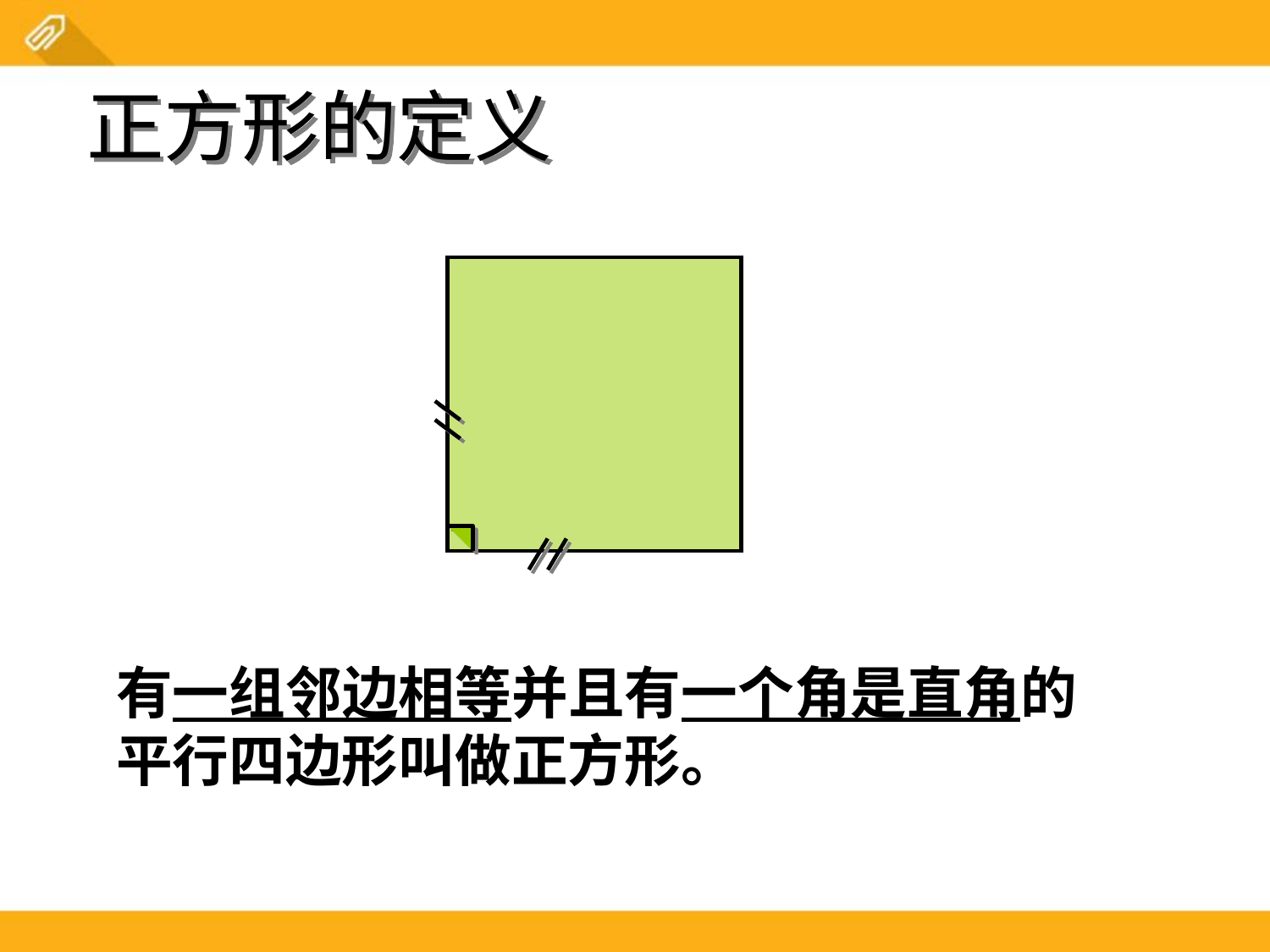

正方形的定义

有一组邻边相等并且有一个角是直角的平行四边形叫做正方形。